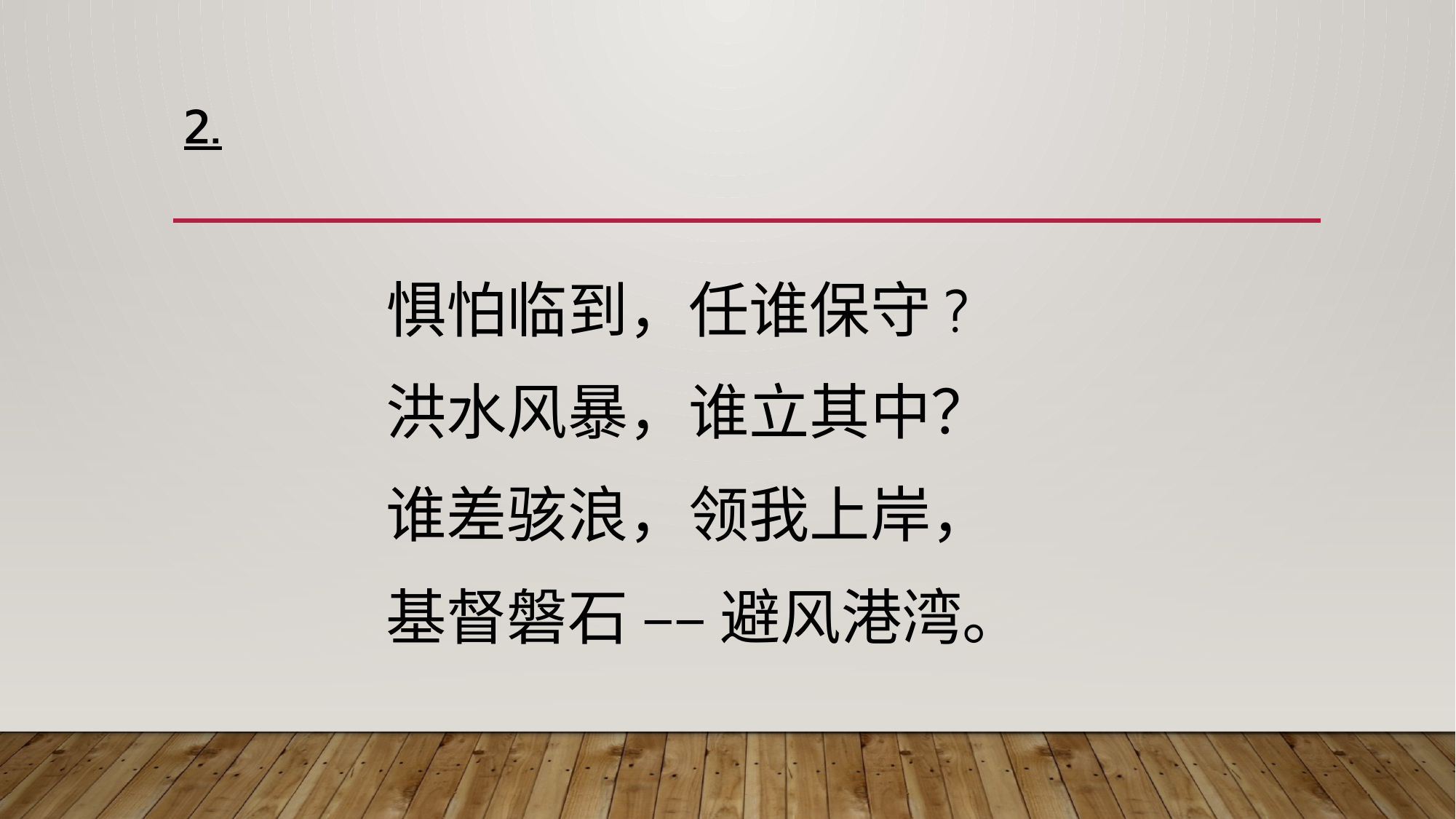

# 2.
惧怕临到，任谁保守?
洪水风暴，谁立其中？
谁差骇浪，领我上岸，
基督磐石 –– 避风港湾。